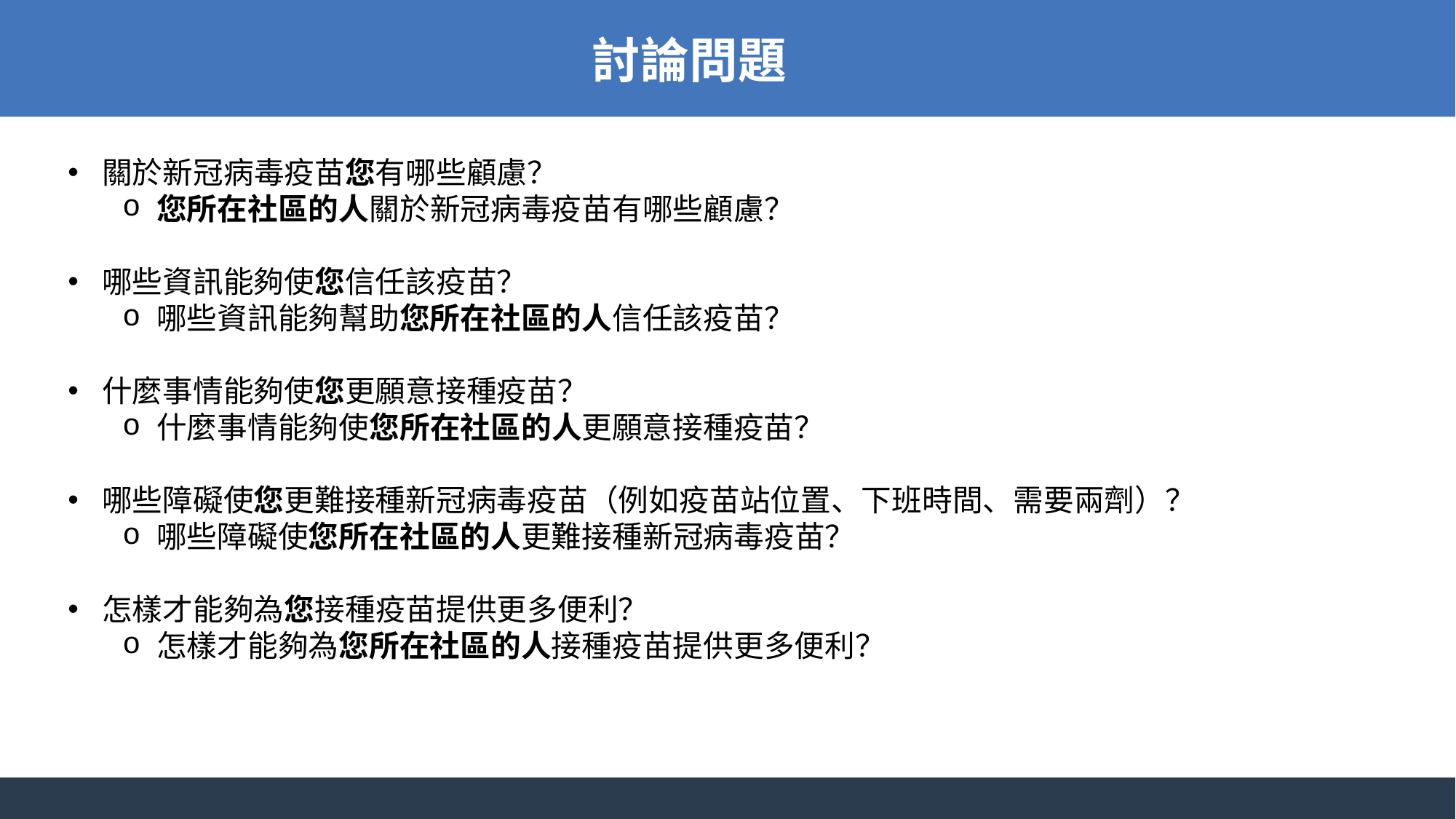

討論問題
關於新冠病毒疫苗您有哪些顧慮？
您所在社區的人關於新冠病毒疫苗有哪些顧慮？

哪些資訊能夠使您信任該疫苗？
哪些資訊能夠幫助您所在社區的人信任該疫苗？

什麼事情能夠使您更願意接種疫苗？
什麼事情能夠使您所在社區的人更願意接種疫苗？

哪些障礙使您更難接種新冠病毒疫苗（例如疫苗站位置、下班時間、需要兩劑）？
哪些障礙使您所在社區的人更難接種新冠病毒疫苗？

怎樣才能夠為您接種疫苗提供更多便利？
怎樣才能夠為您所在社區的人接種疫苗提供更多便利？